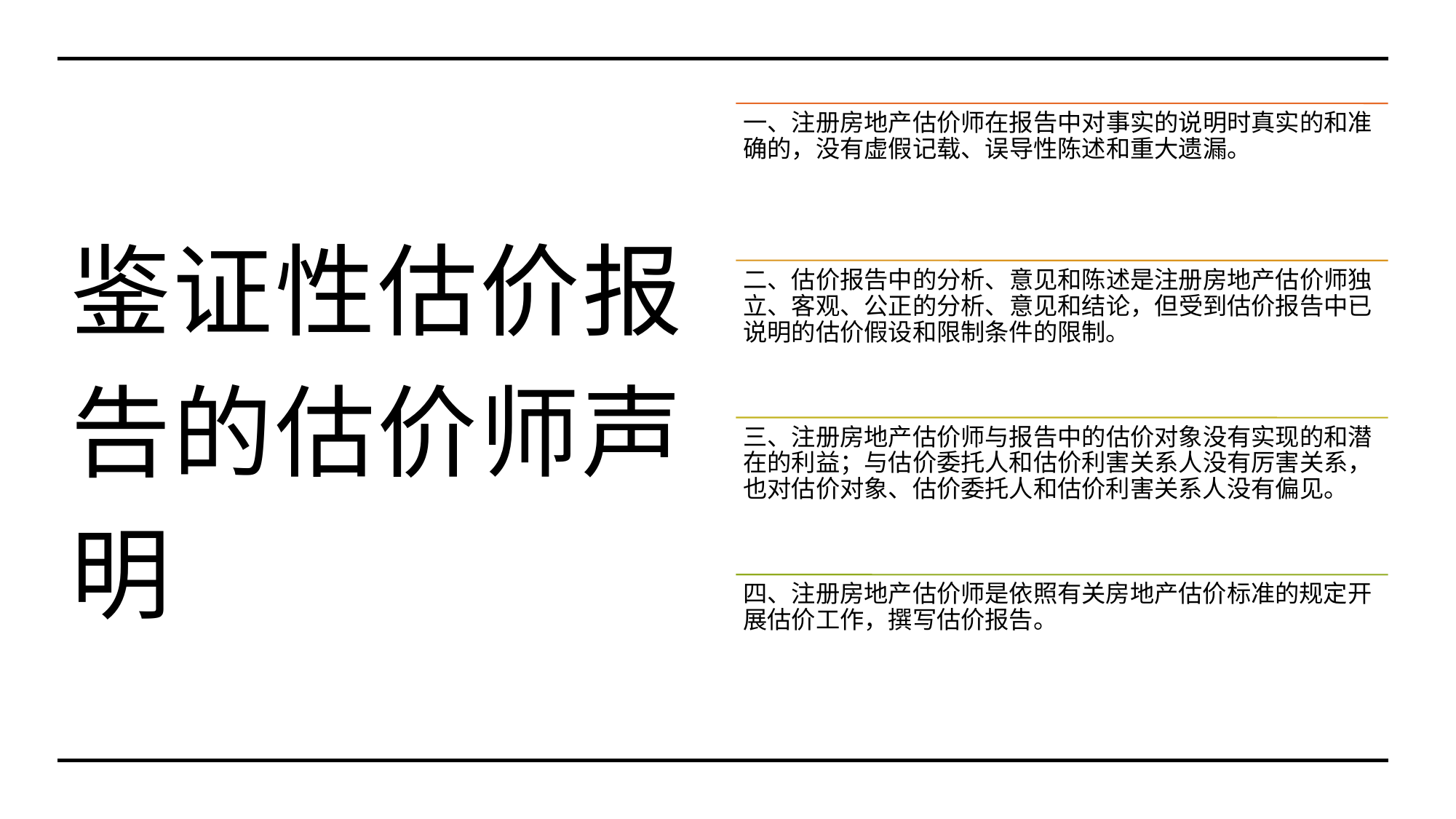

一、注册房地产估价师在报告中对事实的说明时真实的和准确的，没有虚假记载、误导性陈述和重大遗漏。
二、估价报告中的分析、意见和陈述是注册房地产估价师独立、客观、公正的分析、意见和结论，但受到估价报告中已说明的估价假设和限制条件的限制。
三、注册房地产估价师与报告中的估价对象没有实现的和潜在的利益；与估价委托人和估价利害关系人没有厉害关系，也对估价对象、估价委托人和估价利害关系人没有偏见。
四、注册房地产估价师是依照有关房地产估价标准的规定开展估价工作，撰写估价报告。
# 鉴证性估价报告的估价师声明